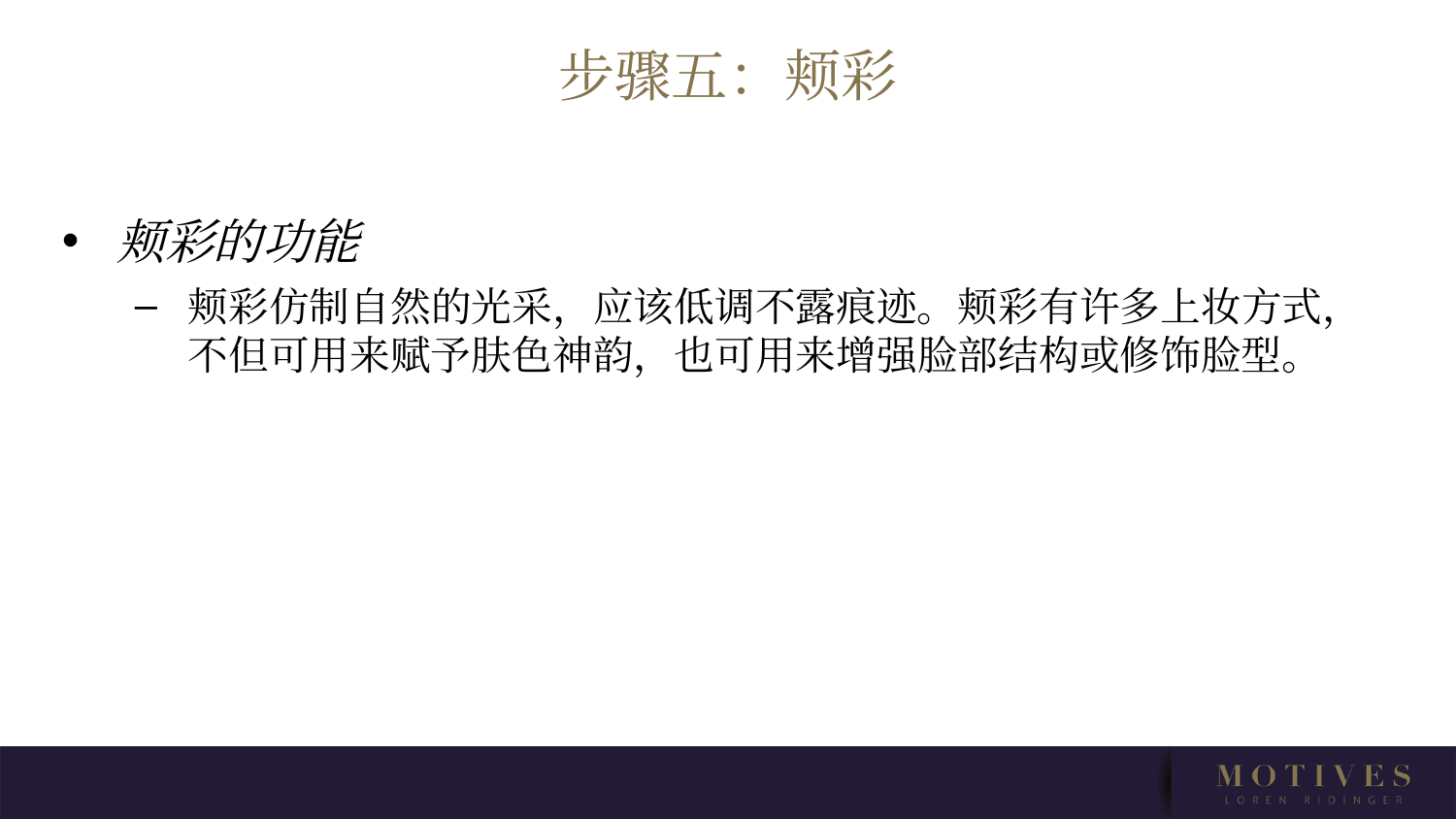

# 步骤五：颊彩

颊彩的功能
颊彩仿制自然的光采，应该低调不露痕迹。颊彩有许多上妆方式，不但可用来赋予肤色神韵，也可用来增强脸部结构或修饰脸型。